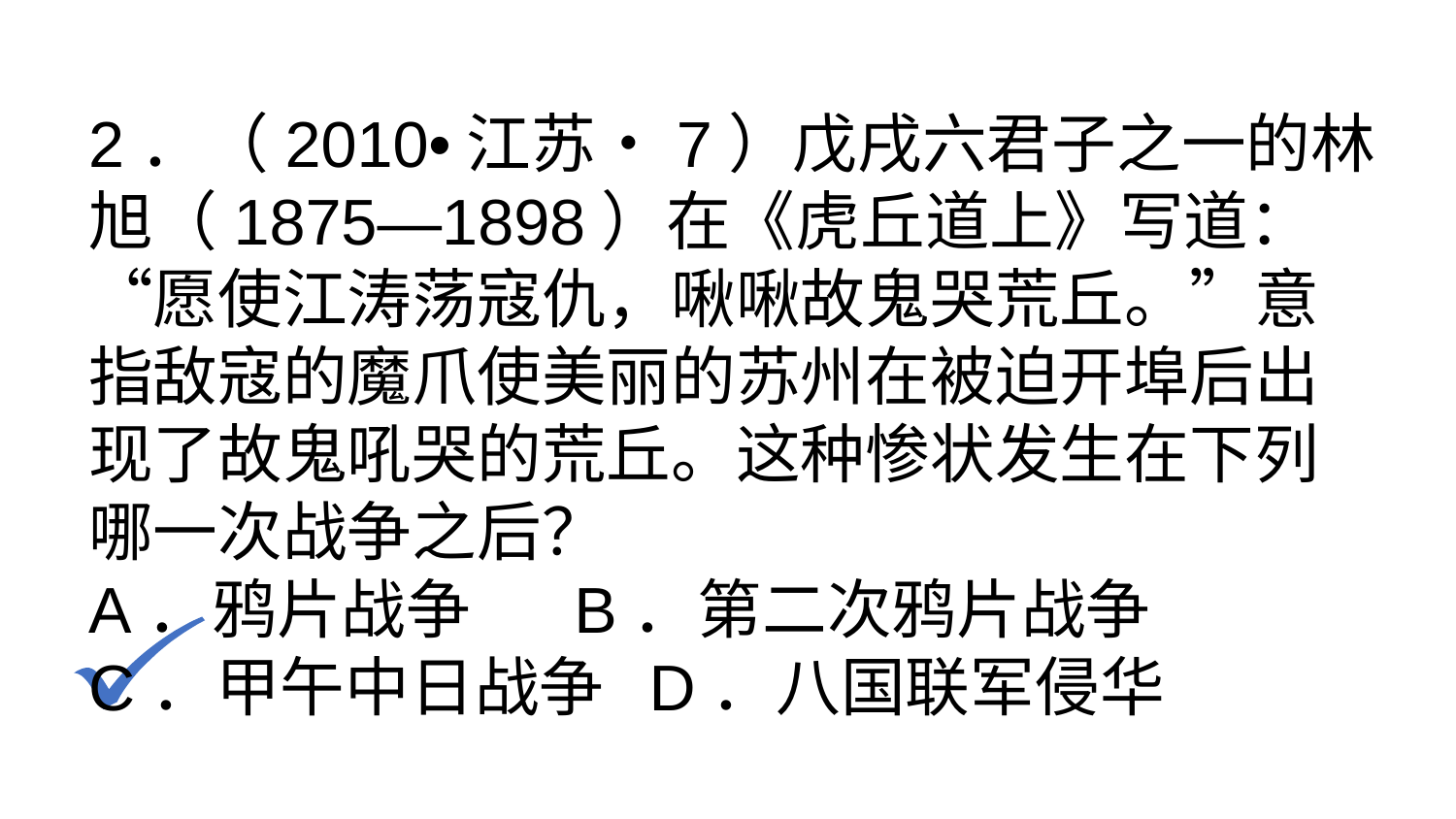

2．（2010•江苏•7）戊戌六君子之一的林旭（1875—1898）在《虎丘道上》写道：“愿使江涛荡寇仇，啾啾故鬼哭荒丘。”意指敌寇的魔爪使美丽的苏州在被迫开埠后出现了故鬼吼哭的荒丘。这种惨状发生在下列哪一次战争之后？
A．鸦片战争      B．第二次鸦片战争
C．甲午中日战争  D．八国联军侵华